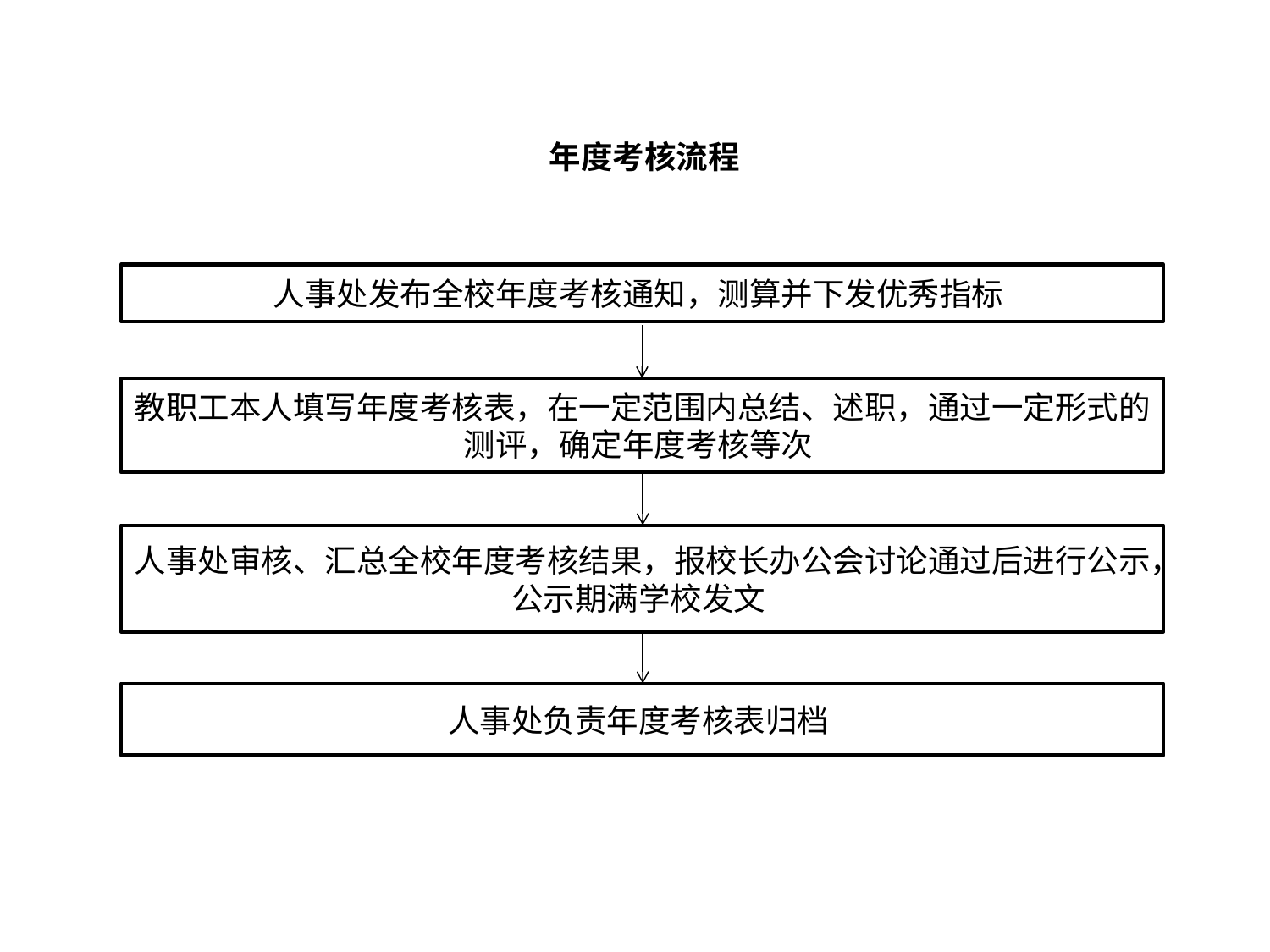

年度考核流程
人事处发布全校年度考核通知，测算并下发优秀指标
教职工本人填写年度考核表，在一定范围内总结、述职，通过一定形式的测评，确定年度考核等次
人事处审核、汇总全校年度考核结果，报校长办公会讨论通过后进行公示，公示期满学校发文
人事处负责年度考核表归档